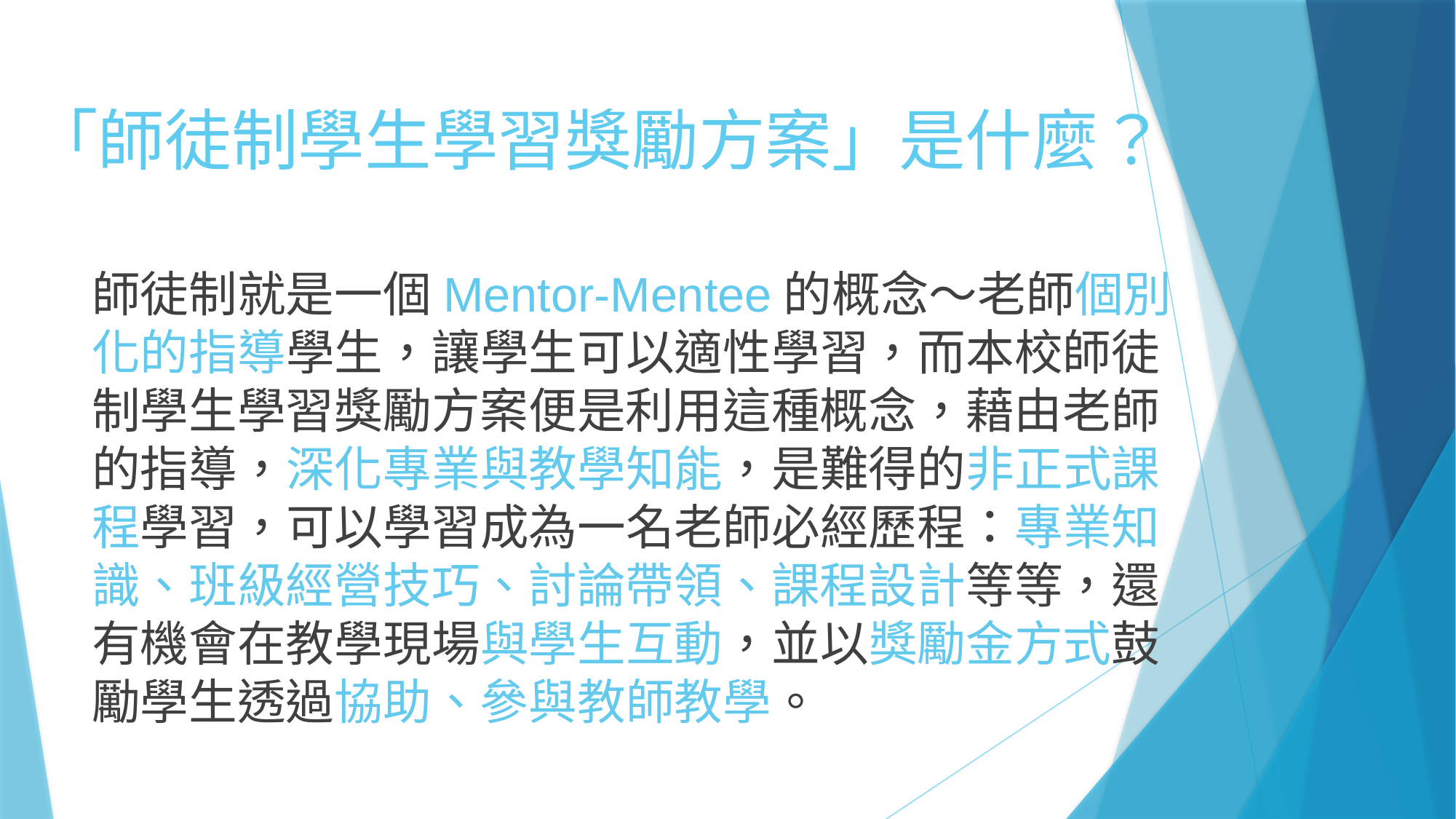

# 「師徒制學生學習獎勵方案」是什麼？
師徒制就是一個Mentor-Mentee的概念～老師個別化的指導學生，讓學生可以適性學習，而本校師徒制學生學習獎勵方案便是利用這種概念，藉由老師的指導，深化專業與教學知能，是難得的非正式課程學習，可以學習成為一名老師必經歷程：專業知識、班級經營技巧、討論帶領、課程設計等等，還有機會在教學現場與學生互動，並以獎勵金方式鼓勵學生透過協助、參與教師教學。